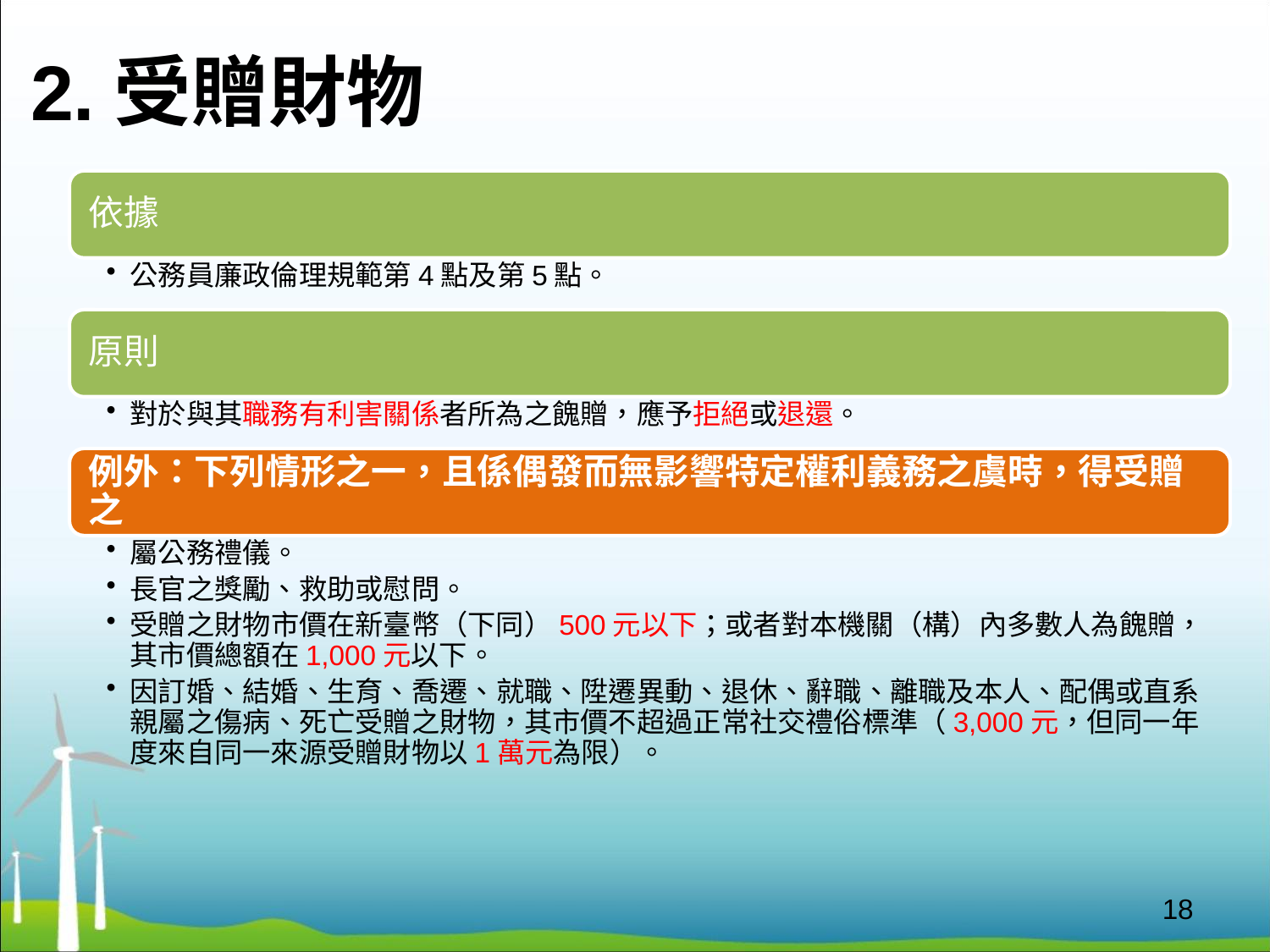

# 2.受贈財物
依據
公務員廉政倫理規範第4點及第5點。
原則
對於與其職務有利害關係者所為之餽贈，應予拒絕或退還。
例外：下列情形之一，且係偶發而無影響特定權利義務之虞時，得受贈之
屬公務禮儀。
長官之獎勵、救助或慰問。
受贈之財物市價在新臺幣（下同）500元以下；或者對本機關（構）內多數人為餽贈，其市價總額在1,000元以下。
因訂婚、結婚、生育、喬遷、就職、陞遷異動、退休、辭職、離職及本人、配偶或直系親屬之傷病、死亡受贈之財物，其市價不超過正常社交禮俗標準（3,000元，但同一年度來自同一來源受贈財物以1萬元為限）。
18